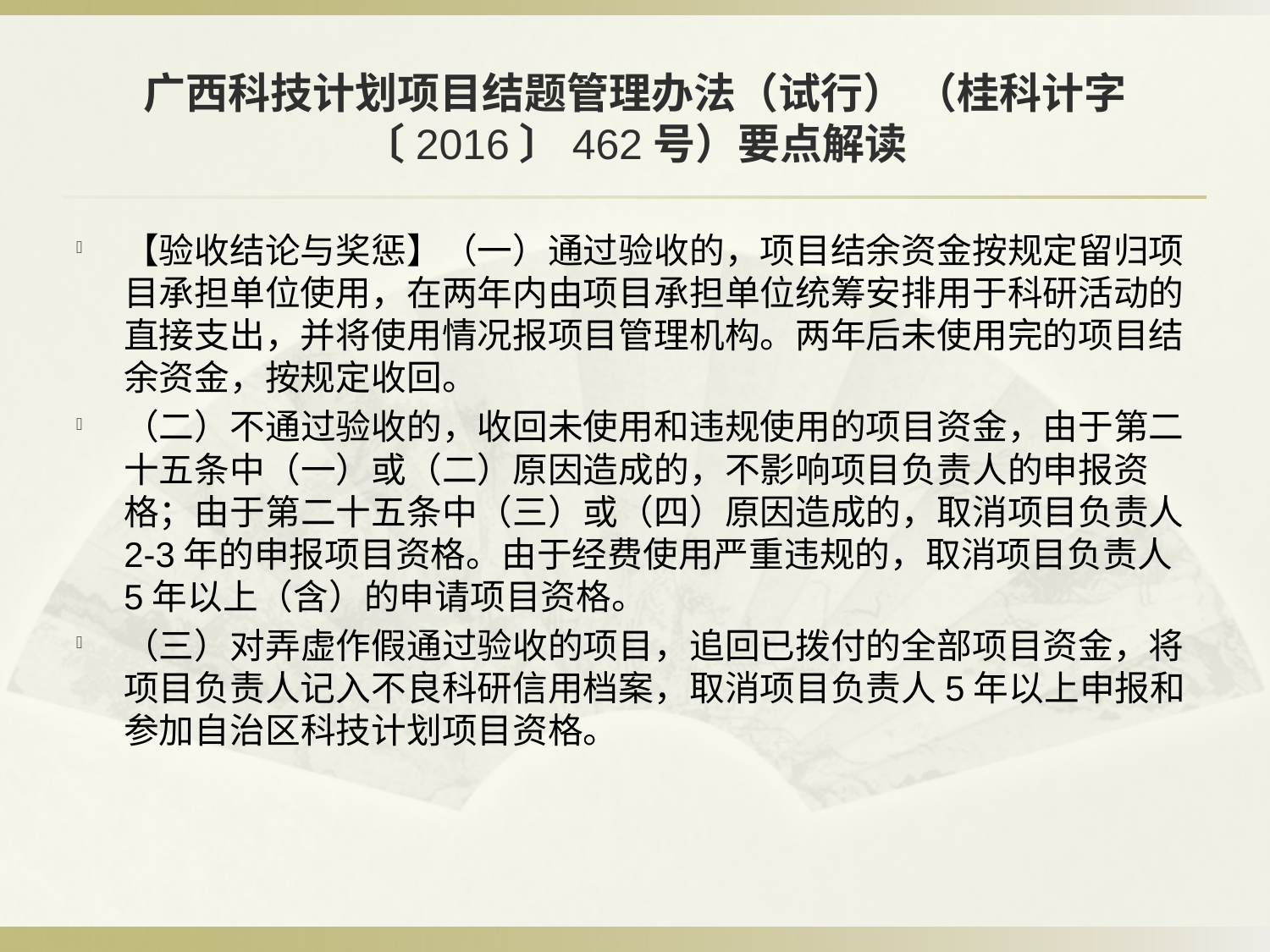

# 广西科技计划项目结题管理办法（试行） （桂科计字〔2016〕462号）要点解读
【验收结论与奖惩】（一）通过验收的，项目结余资金按规定留归项目承担单位使用，在两年内由项目承担单位统筹安排用于科研活动的直接支出，并将使用情况报项目管理机构。两年后未使用完的项目结余资金，按规定收回。
（二）不通过验收的，收回未使用和违规使用的项目资金，由于第二十五条中（一）或（二）原因造成的，不影响项目负责人的申报资格；由于第二十五条中（三）或（四）原因造成的，取消项目负责人2-3年的申报项目资格。由于经费使用严重违规的，取消项目负责人5年以上（含）的申请项目资格。
（三）对弄虚作假通过验收的项目，追回已拨付的全部项目资金，将项目负责人记入不良科研信用档案，取消项目负责人5年以上申报和参加自治区科技计划项目资格。